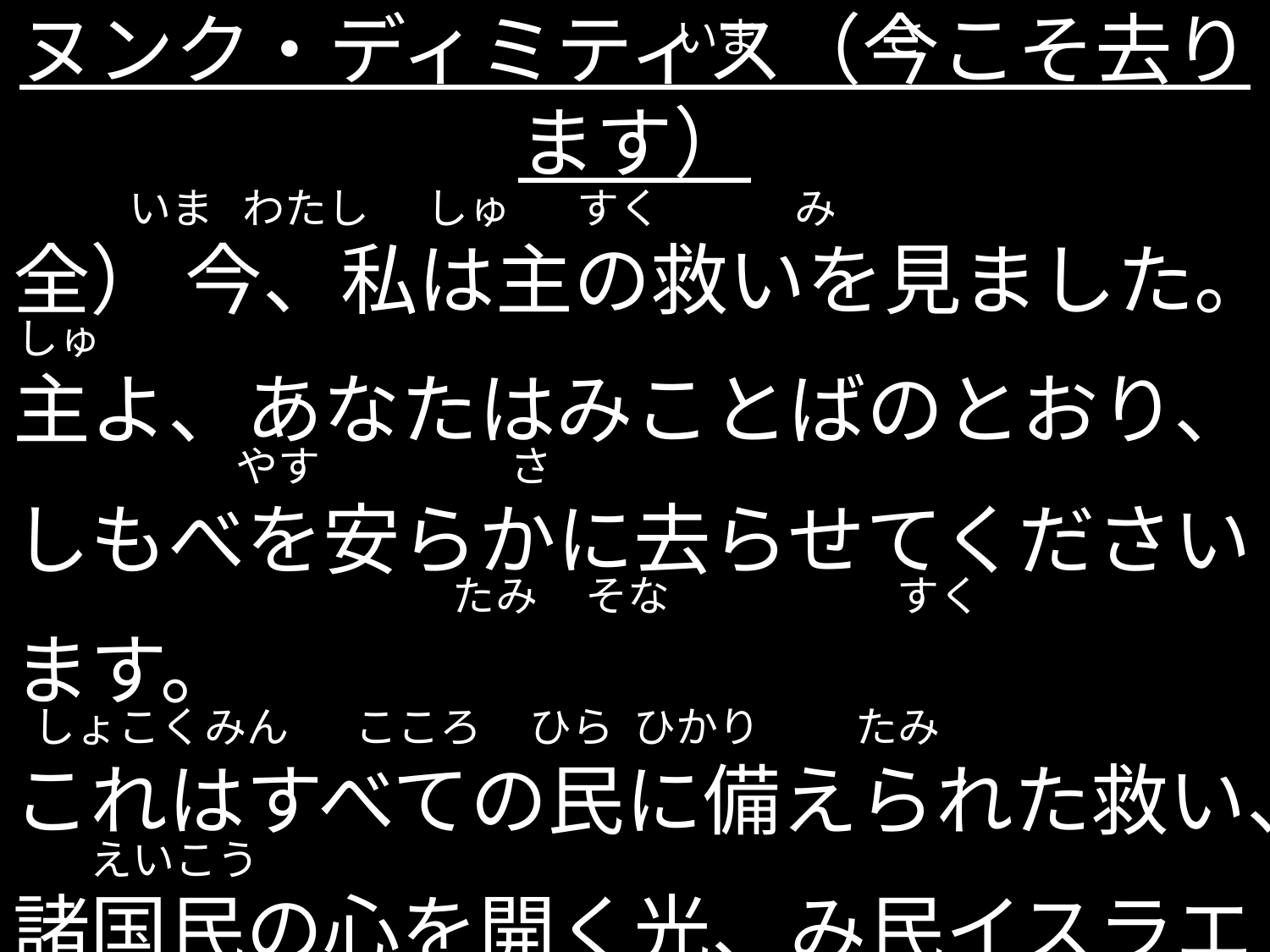

いま             さ
# ヌンク・ディミティス（今こそ去ります）
           いま   わたし      しゅ       すく              み
全） 今、私は主の救いを見ました。
主よ、あなたはみことばのとおり、
しもべを安らかに去らせてくださいます。
これはすべての民に備えられた救い、諸国民の心を開く光、み民イスラエルの栄光です。

しゅ
                      やす                    さ
                                             たみ     そな                        すく
 しょこくみん       こころ     ひら  ひかり          たみ
       えいこう